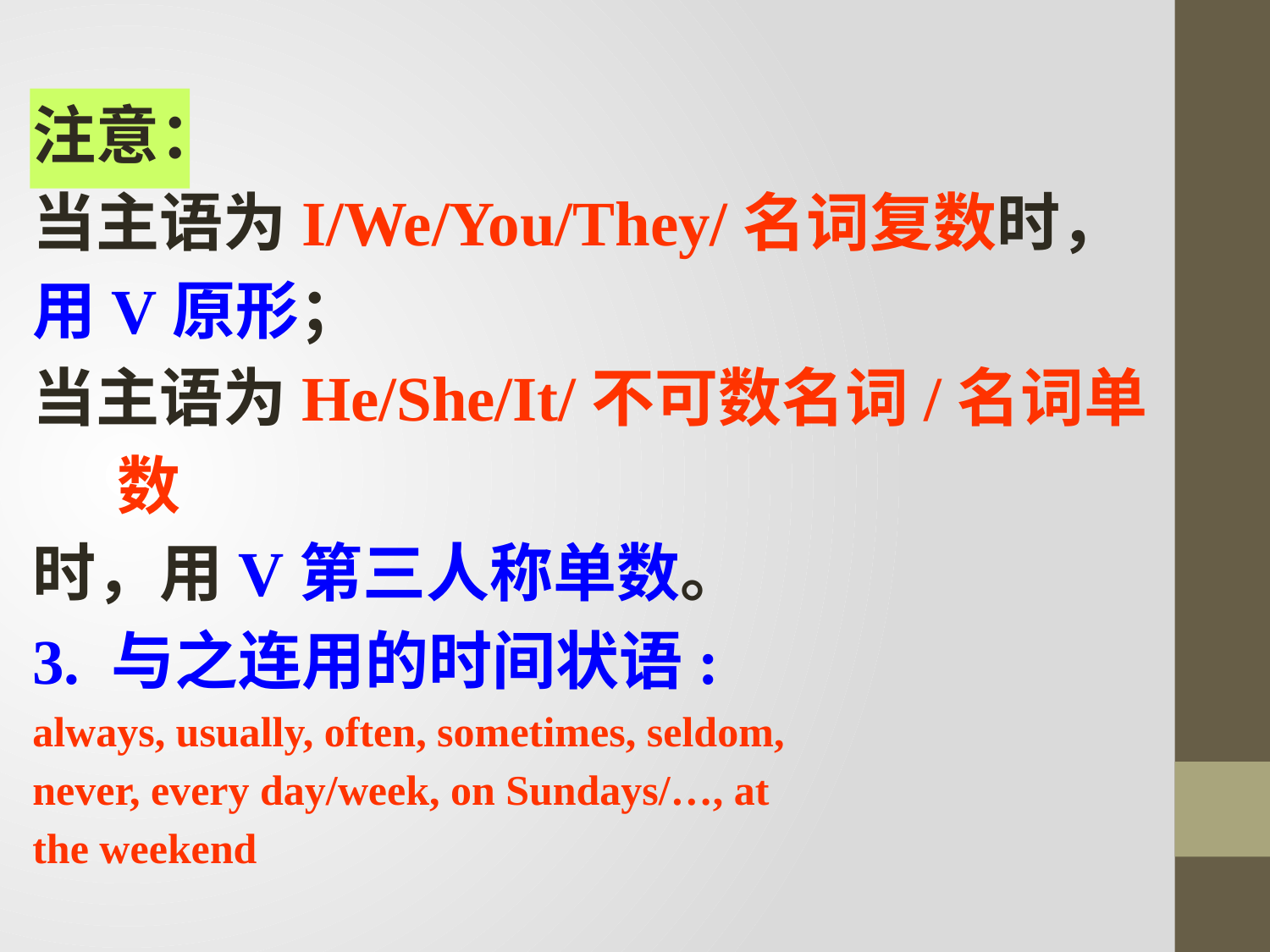

注意：
当主语为I/We/You/They/名词复数时，
用V原形；
当主语为He/She/It/不可数名词/名词单数
时，用V第三人称单数。
3. 与之连用的时间状语:
always, usually, often, sometimes, seldom,
never, every day/week, on Sundays/…, at
the weekend